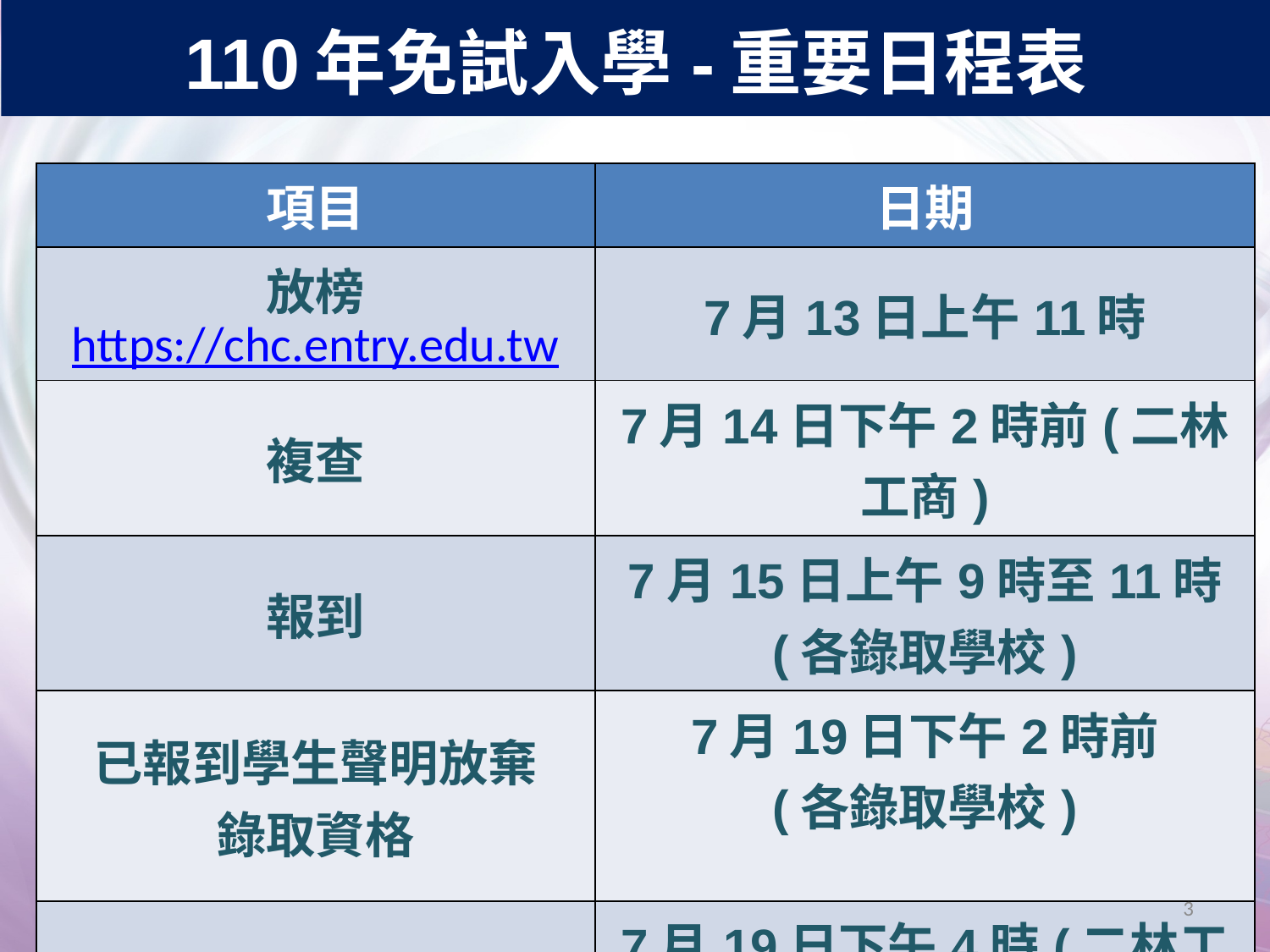

110年免試入學-重要日程表
| 項目 | 日期 |
| --- | --- |
| 放榜 https://chc.entry.edu.tw | 7月13日上午11時 |
| 複查 | 7月14日下午2時前(二林工商) |
| 報到 | 7月15日上午9時至11時 (各錄取學校) |
| 已報到學生聲明放棄 錄取資格 | 7月19日下午2時前 (各錄取學校) |
| 申訴期限 | 7月19日下午4時(二林工商) |

3